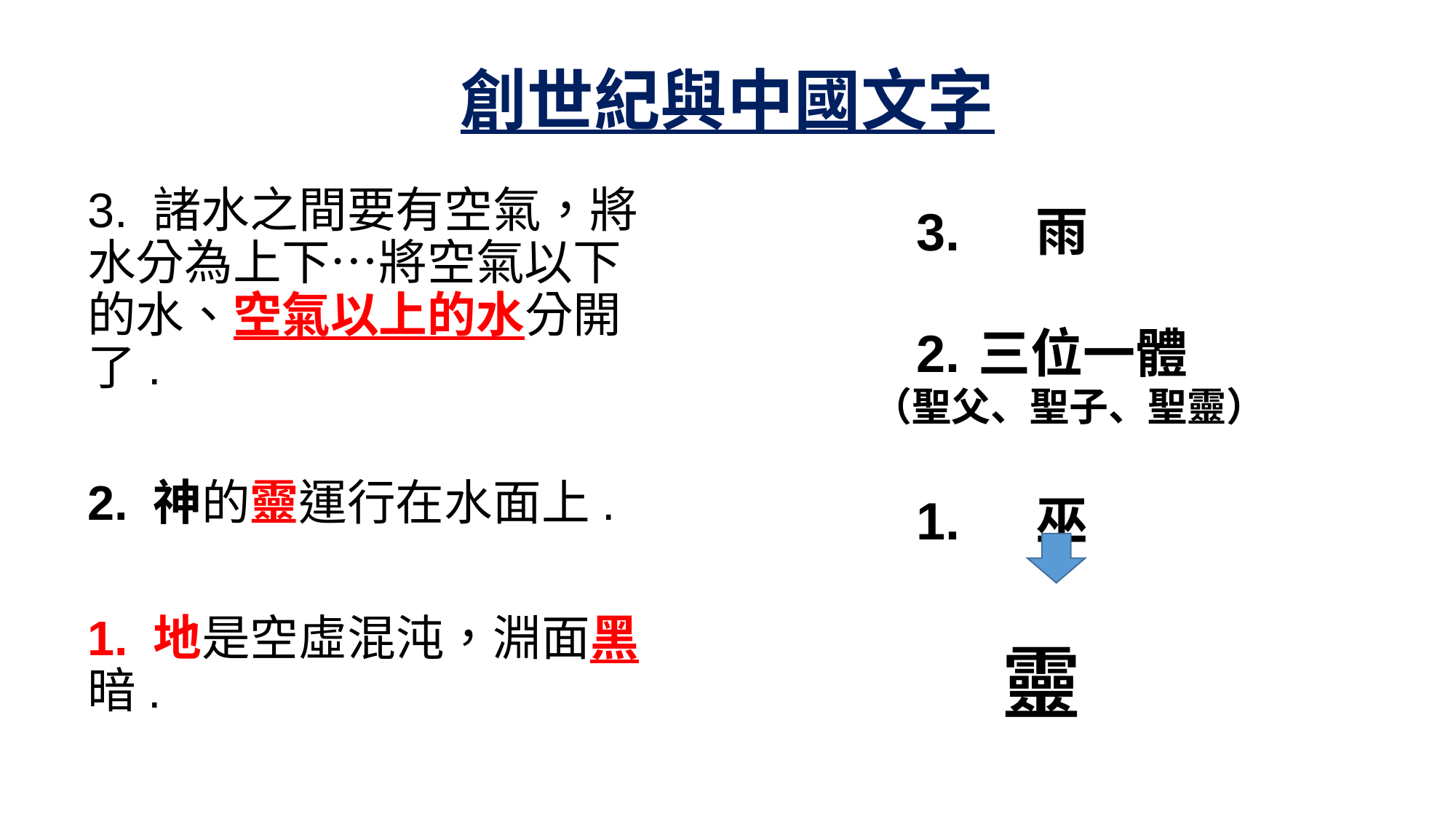

# 創世紀與中國文字
3. 諸水之間要有空氣，將水分為上下…將空氣以下的水、空氣以上的水分開了.

2. 神的靈運行在水面上.

1. 地是空虛混沌，淵面黑暗.

   3.     雨

   2. 三位一體
（聖父、聖子、聖靈）

   1.     巫

       靈